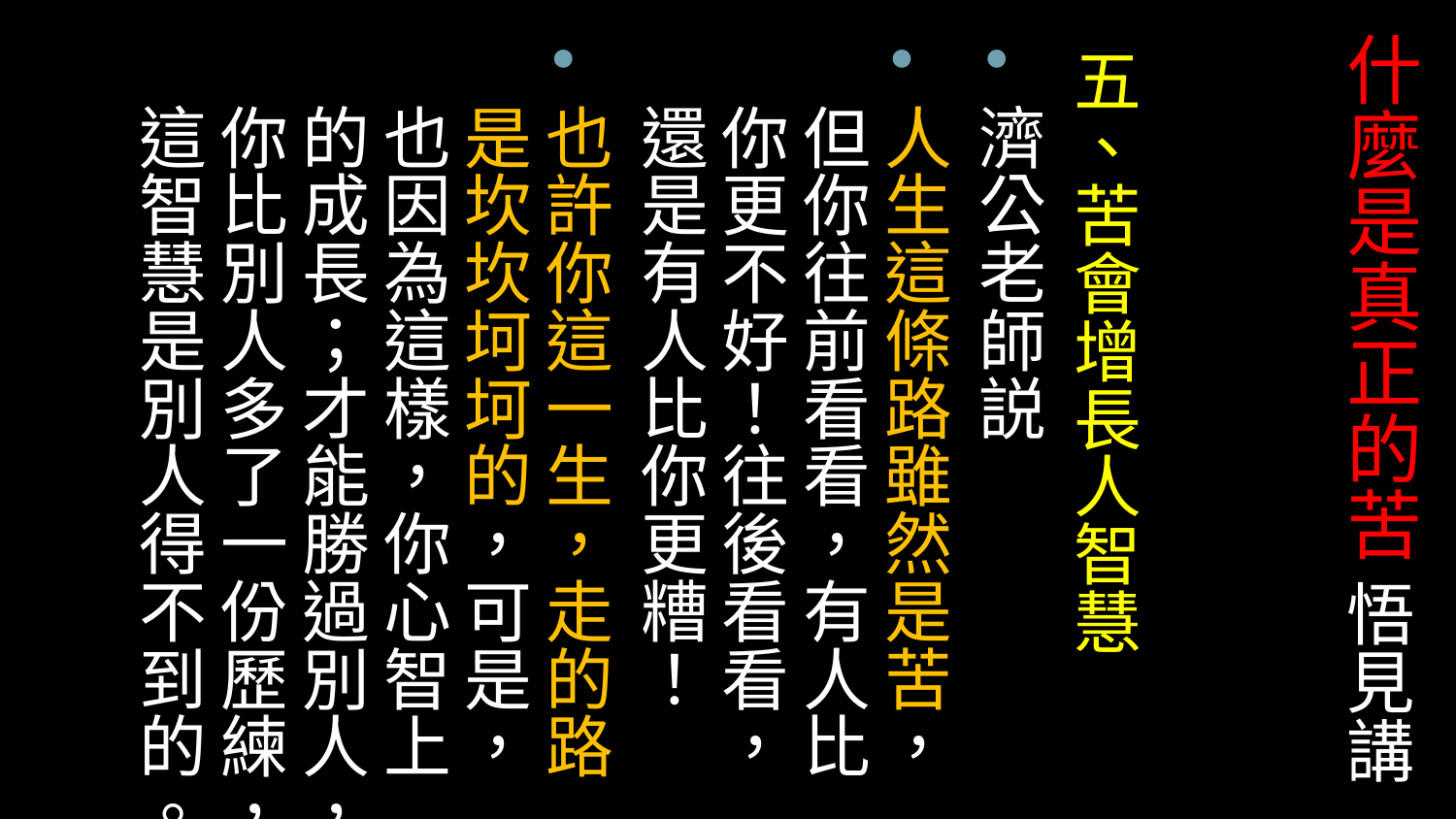

# 什麼是真正的苦 悟見講
五、苦會增長人智慧
濟公老師説
人生這條路雖然是苦，但你往前看看，有人比你更不好！往後看看，還是有人比你更糟！
也許你這一生，走的路是坎坎坷坷的，可是，也因為這樣，你心智上的成長；才能勝過別人，你比別人多了一份歷練，這智慧是別人得不到的。